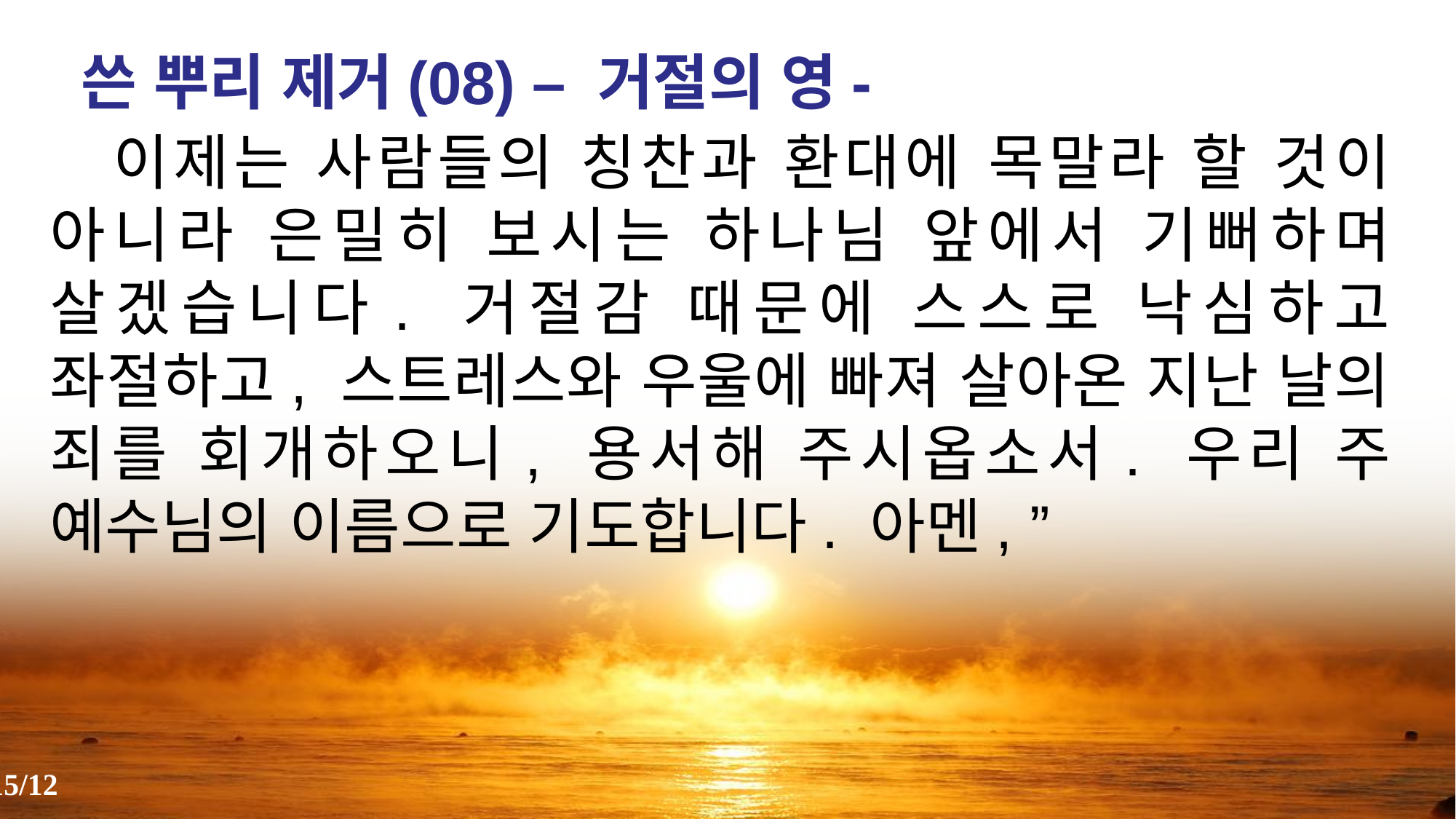

쓴 뿌리 제거(08) – 거절의 영-
  이제는 사람들의 칭찬과 환대에 목말라 할 것이 아니라 은밀히 보시는 하나님 앞에서 기뻐하며 살겠습니다. 거절감 때문에 스스로 낙심하고 좌절하고, 스트레스와 우울에 빠져 살아온 지난 날의 죄를 회개하오니, 용서해 주시옵소서. 우리 주 예수님의 이름으로 기도합니다. 아멘, ”